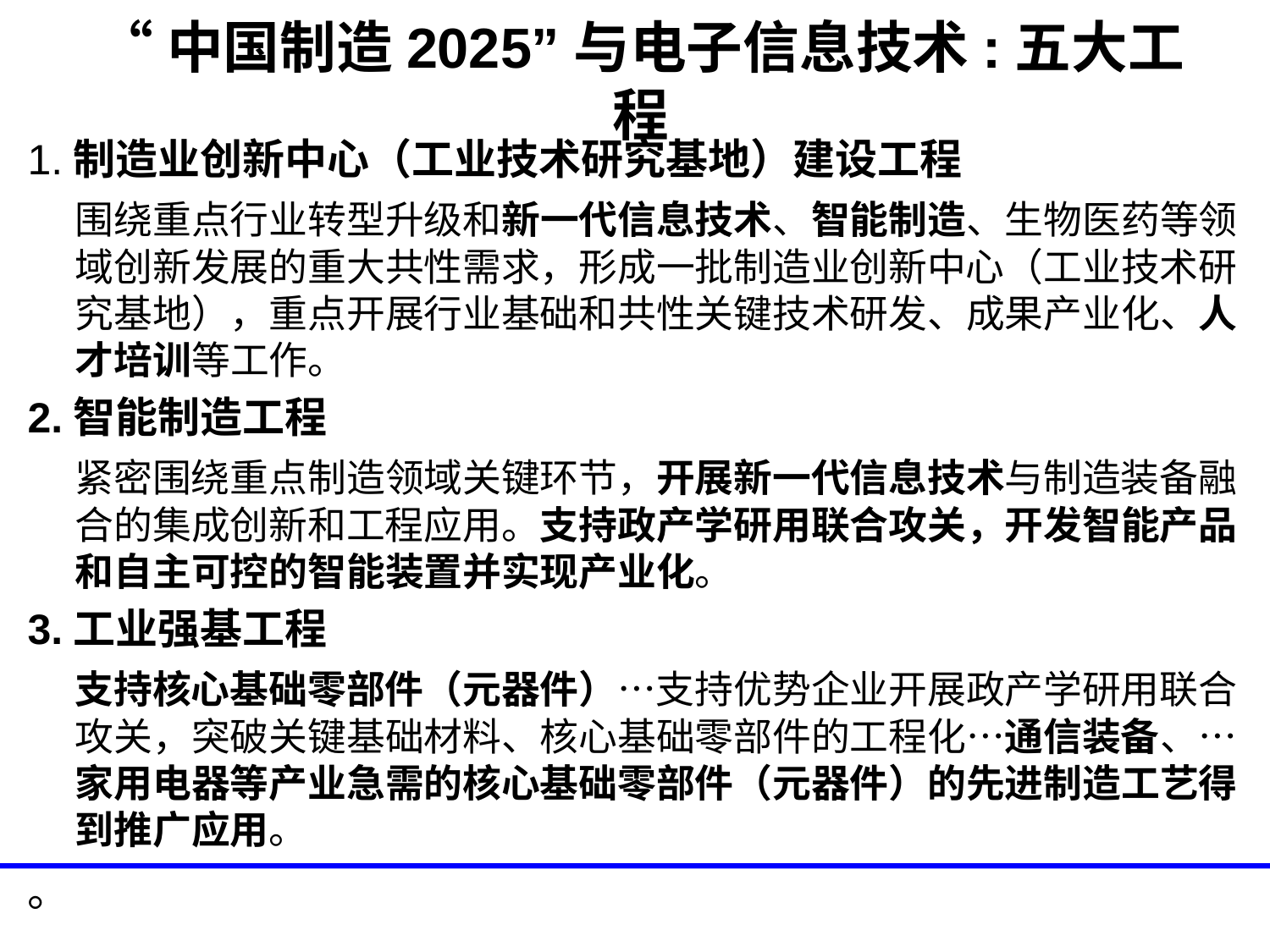

“中国制造2025”与电子信息技术:五大工程
1.制造业创新中心（工业技术研究基地）建设工程
	围绕重点行业转型升级和新一代信息技术、智能制造、生物医药等领域创新发展的重大共性需求，形成一批制造业创新中心（工业技术研究基地），重点开展行业基础和共性关键技术研发、成果产业化、人才培训等工作。
2.智能制造工程
	紧密围绕重点制造领域关键环节，开展新一代信息技术与制造装备融合的集成创新和工程应用。支持政产学研用联合攻关，开发智能产品和自主可控的智能装置并实现产业化。
3.工业强基工程
	支持核心基础零部件（元器件）…支持优势企业开展政产学研用联合攻关，突破关键基础材料、核心基础零部件的工程化…通信装备、…家用电器等产业急需的核心基础零部件（元器件）的先进制造工艺得到推广应用。
。